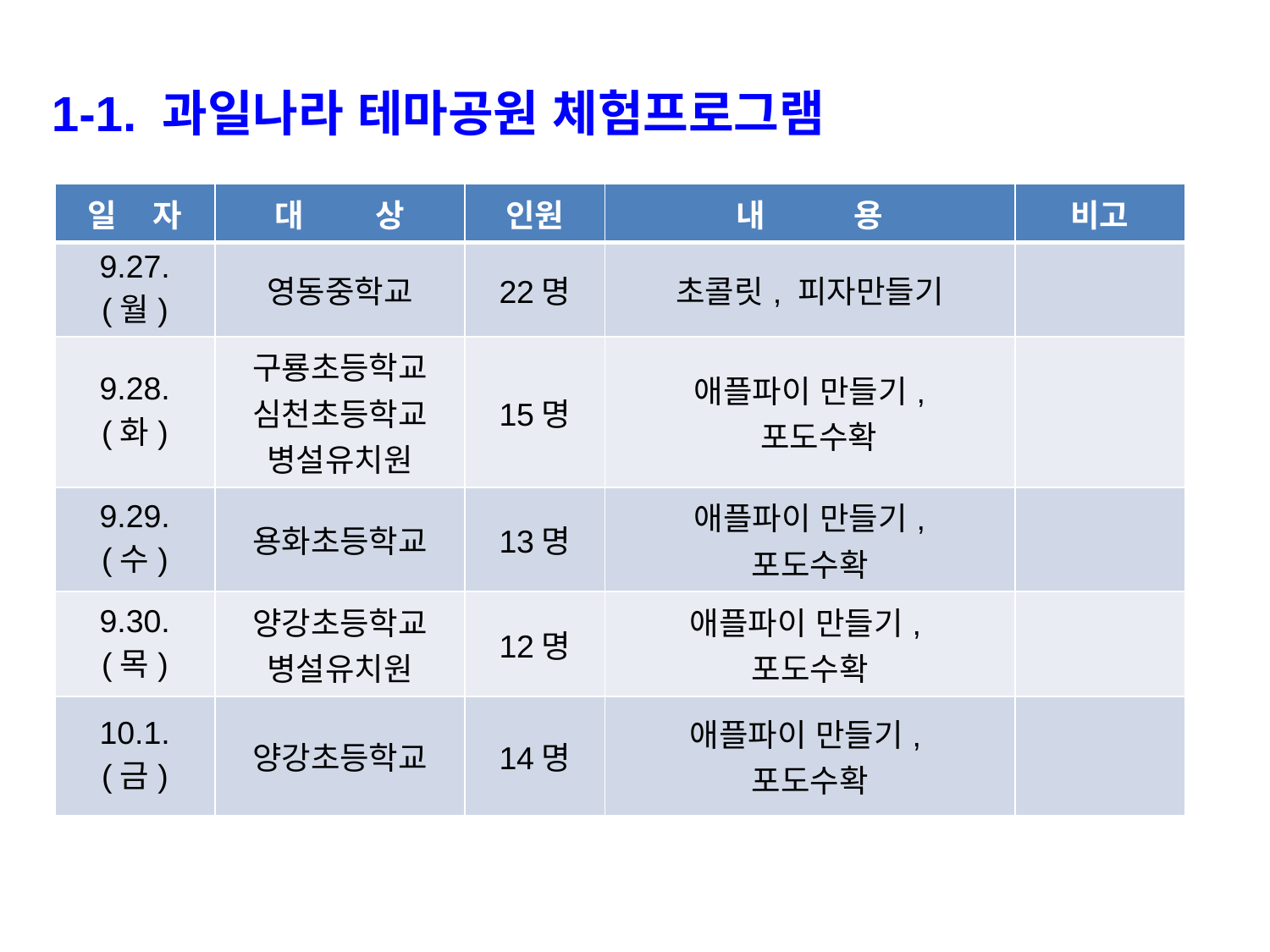

1-1. 과일나라 테마공원 체험프로그램
| 일 자 | 대 상 | 인원 | 내 용 | 비고 |
| --- | --- | --- | --- | --- |
| 9.27.(월) | 영동중학교 | 22명 | 초콜릿, 피자만들기 |  |
| 9.28.(화) | 구룡초등학교 심천초등학교 병설유치원 | 15명 | 애플파이 만들기, 포도수확 |  |
| 9.29.(수) | 용화초등학교 | 13명 | 애플파이 만들기, 포도수확 |  |
| 9.30.(목) | 양강초등학교 병설유치원 | 12명 | 애플파이 만들기, 포도수확 |  |
| 10.1.(금) | 양강초등학교 | 14명 | 애플파이 만들기, 포도수확 |  |